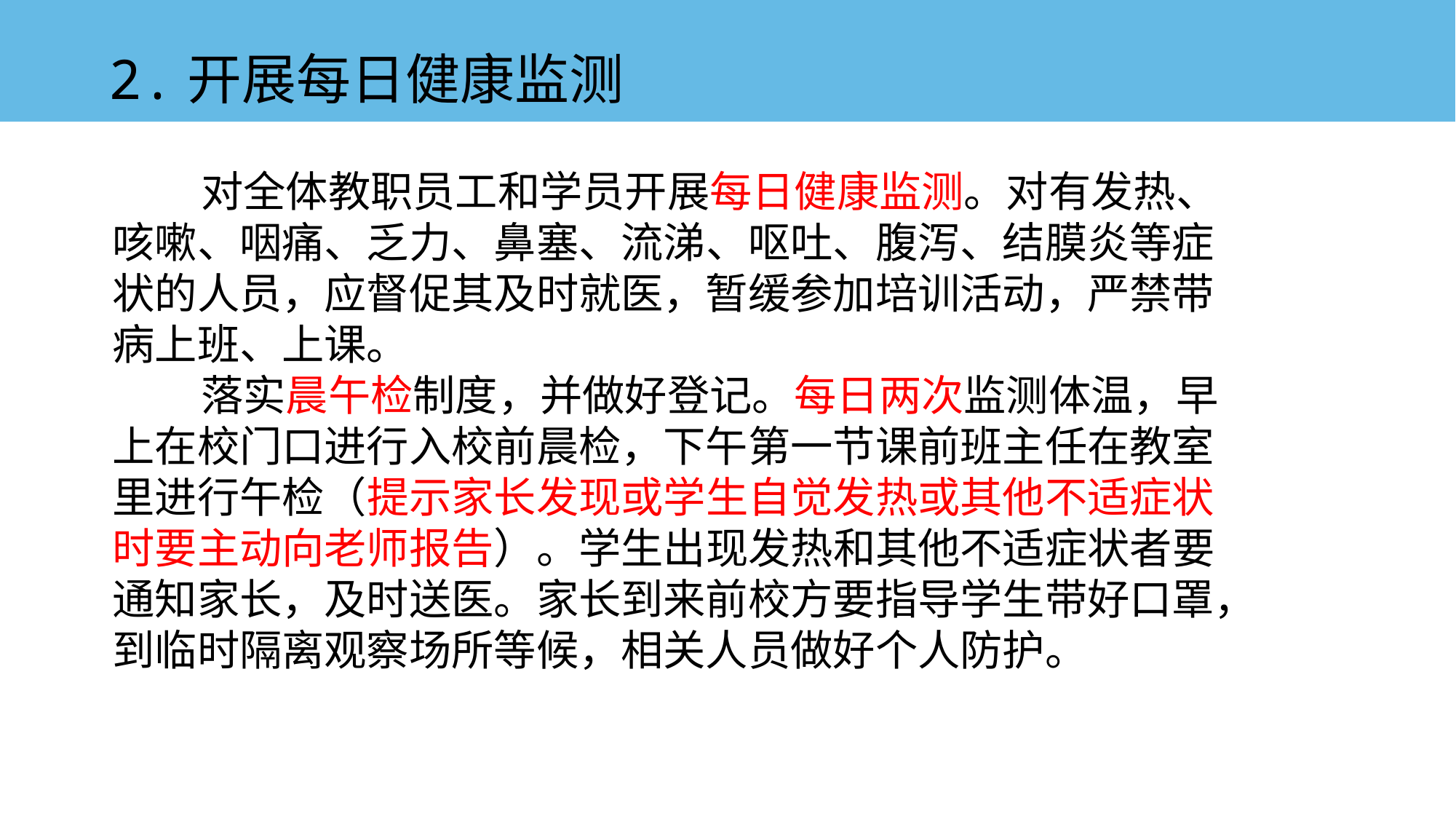

2.开展每日健康监测
   对全体教职员工和学员开展每日健康监测。对有发热、咳嗽、咽痛、乏力、鼻塞、流涕、呕吐、腹泻、结膜炎等症状的人员，应督促其及时就医，暂缓参加培训活动，严禁带病上班、上课。
   落实晨午检制度，并做好登记。每日两次监测体温，早上在校门口进行入校前晨检，下午第一节课前班主任在教室里进行午检（提示家长发现或学生自觉发热或其他不适症状时要主动向老师报告）。学生出现发热和其他不适症状者要通知家长，及时送医。家长到来前校方要指导学生带好口罩，到临时隔离观察场所等候，相关人员做好个人防护。